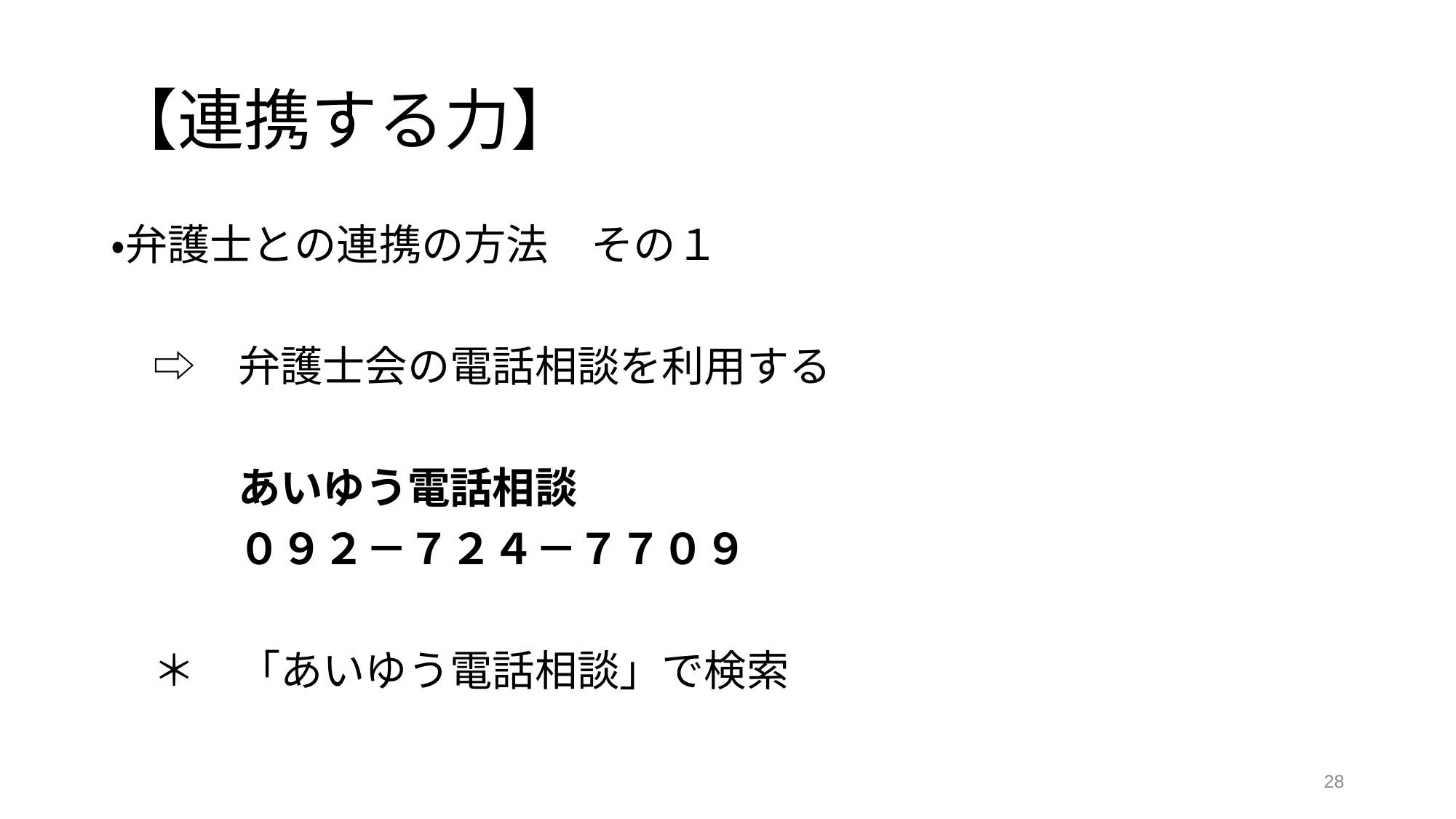

# 【連携する力】
・弁護士との連携の方法　その１

　⇨　弁護士会の電話相談を利用する

　　　あいゆう電話相談
　　　０９２－７２４－７７０９

　＊　「あいゆう電話相談」で検索

28